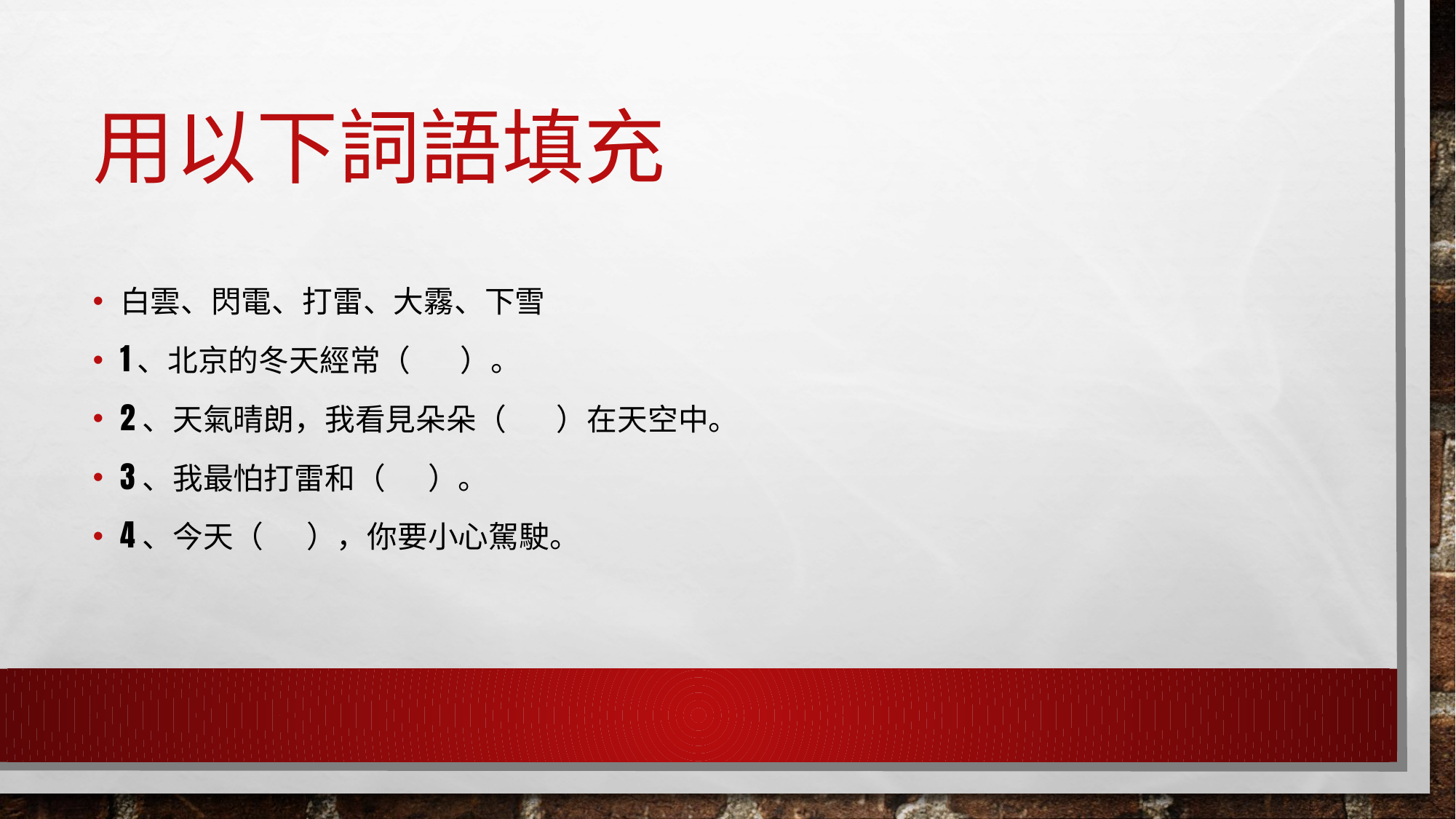

# 用以下詞語填充
白雲、閃電、打雷、大霧、下雪
1、北京的冬天經常（       ）。
2、天氣晴朗，我看見朵朵（       ）在天空中。
3、我最怕打雷和（      ）。
4、今天（      ），你要小心駕駛。